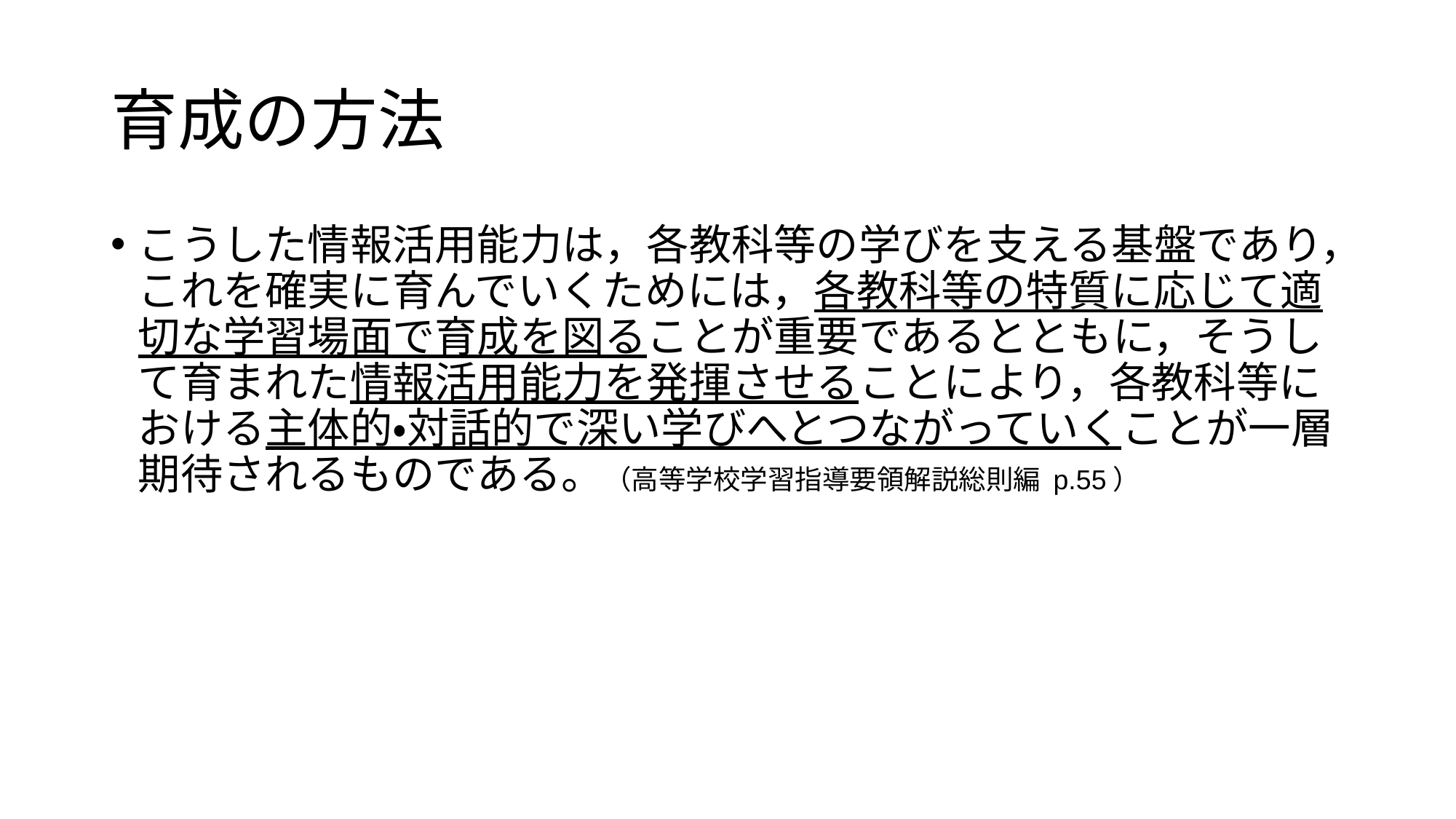

# 育成の方法
こうした情報活用能力は，各教科等の学びを支える基盤であり，これを確実に育んでいくためには，各教科等の特質に応じて適切な学習場面で育成を図ることが重要であるとともに，そうして育まれた情報活用能力を発揮させることにより，各教科等における主体的・対話的で深い学びへとつながっていくことが一層期待されるものである。（高等学校学習指導要領解説総則編 p.55）